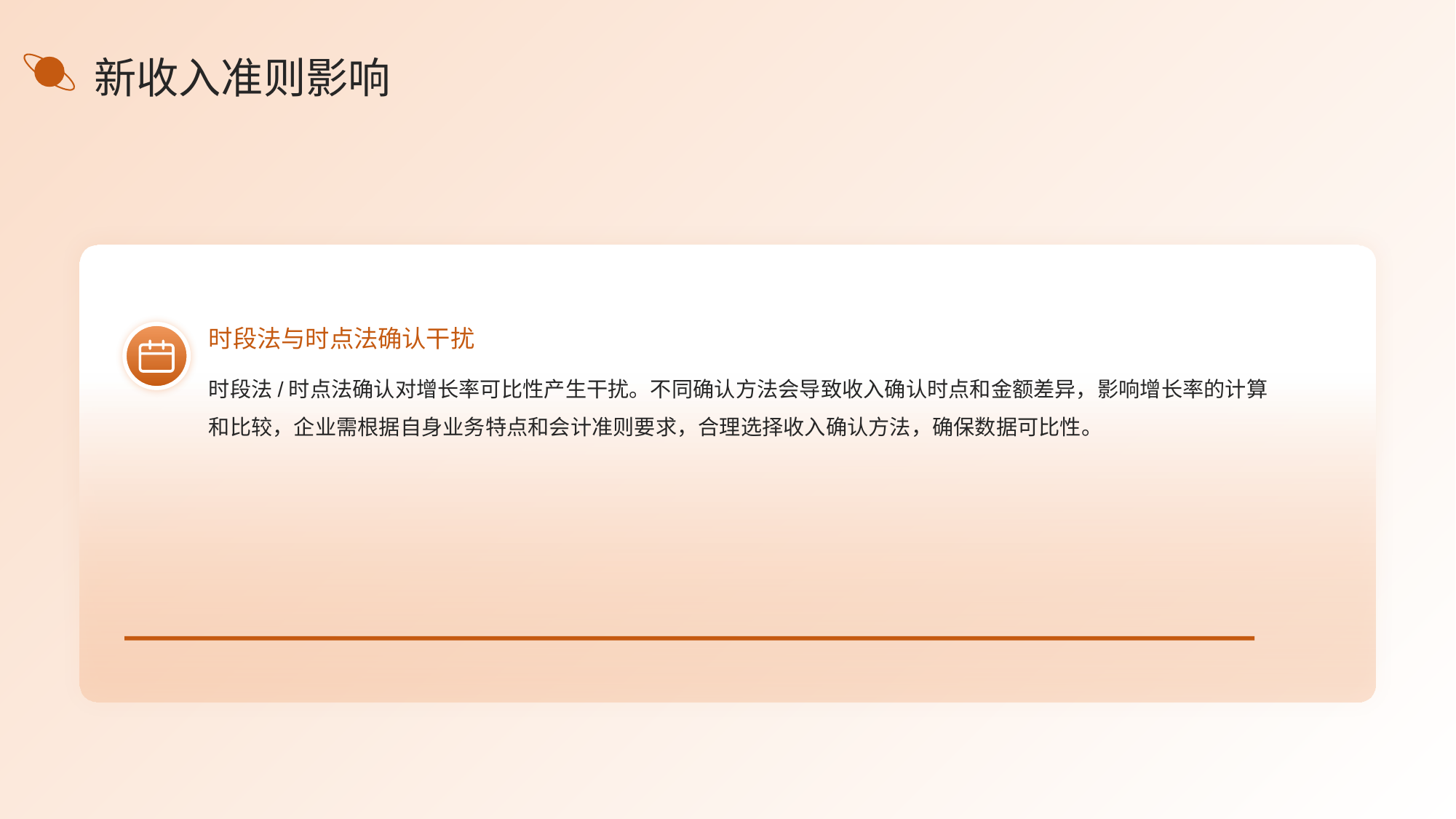

新收入准则影响

时段法与时点法确认干扰

时段法/时点法确认对增长率可比性产生干扰。不同确认方法会导致收入确认时点和金额差异，影响增长率的计算和比较，企业需根据自身业务特点和会计准则要求，合理选择收入确认方法，确保数据可比性。